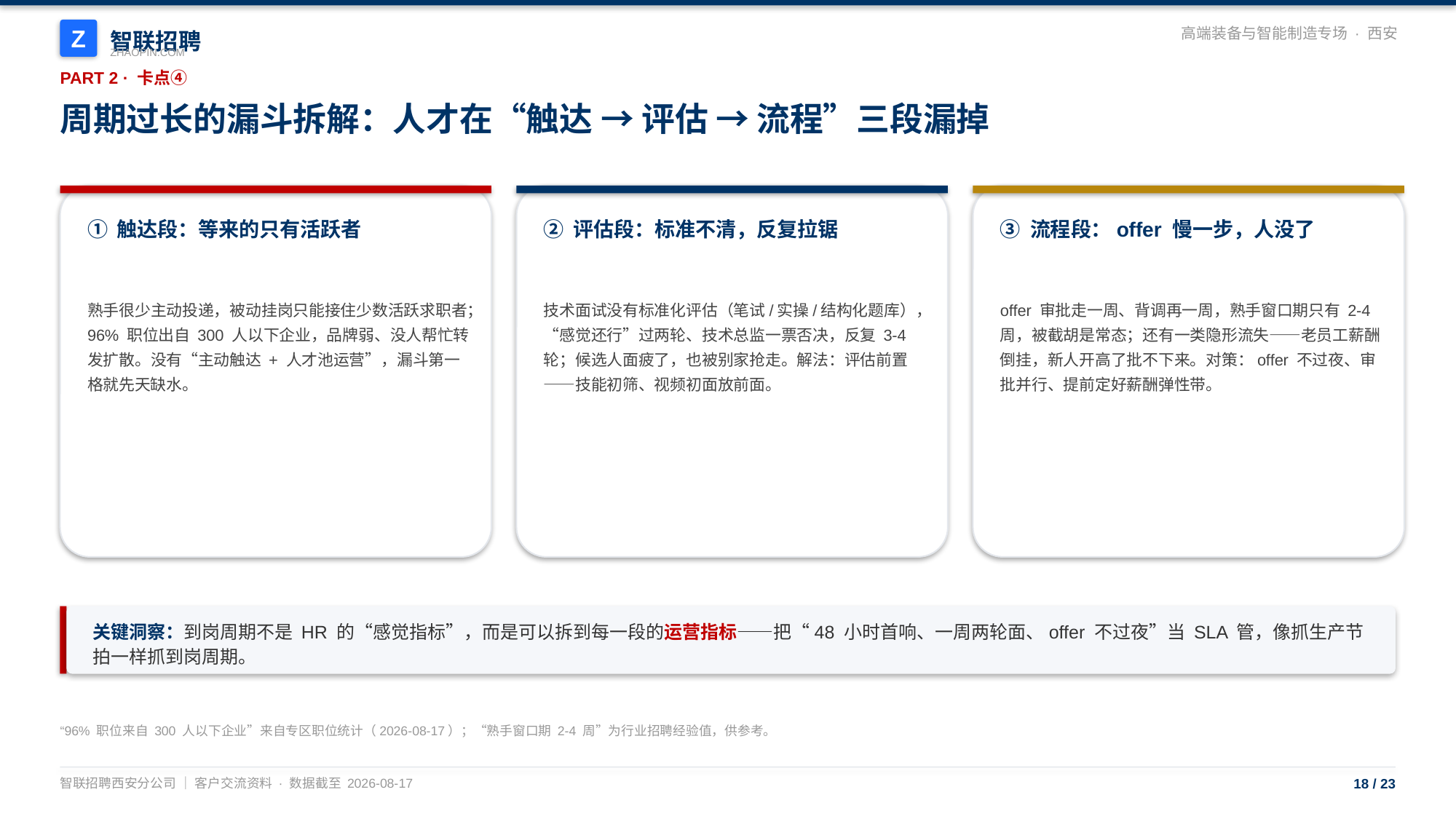

智联招聘
Z
高端装备与智能制造专场 · 西安
ZHAOPIN.COM
PART 2 · 卡点④
周期过长的漏斗拆解：人才在“触达 → 评估 → 流程”三段漏掉

① 触达段：等来的只有活跃者
② 评估段：标准不清，反复拉锯
③ 流程段：offer 慢一步，人没了
熟手很少主动投递，被动挂岗只能接住少数活跃求职者；96% 职位出自 300 人以下企业，品牌弱、没人帮忙转发扩散。没有“主动触达 + 人才池运营”，漏斗第一格就先天缺水。
技术面试没有标准化评估（笔试/实操/结构化题库），“感觉还行”过两轮、技术总监一票否决，反复 3-4 轮；候选人面疲了，也被别家抢走。解法：评估前置——技能初筛、视频初面放前面。
offer 审批走一周、背调再一周，熟手窗口期只有 2-4 周，被截胡是常态；还有一类隐形流失——老员工薪酬倒挂，新人开高了批不下来。对策：offer 不过夜、审批并行、提前定好薪酬弹性带。

关键洞察：到岗周期不是 HR 的“感觉指标”，而是可以拆到每一段的运营指标——把“48 小时首响、一周两轮面、offer 不过夜”当 SLA 管，像抓生产节拍一样抓到岗周期。
“96% 职位来自 300 人以下企业”来自专区职位统计（2026-08-17）；“熟手窗口期 2-4 周”为行业招聘经验值，供参考。

智联招聘西安分公司 ｜ 客户交流资料 · 数据截至 2026-08-17
18 / 23